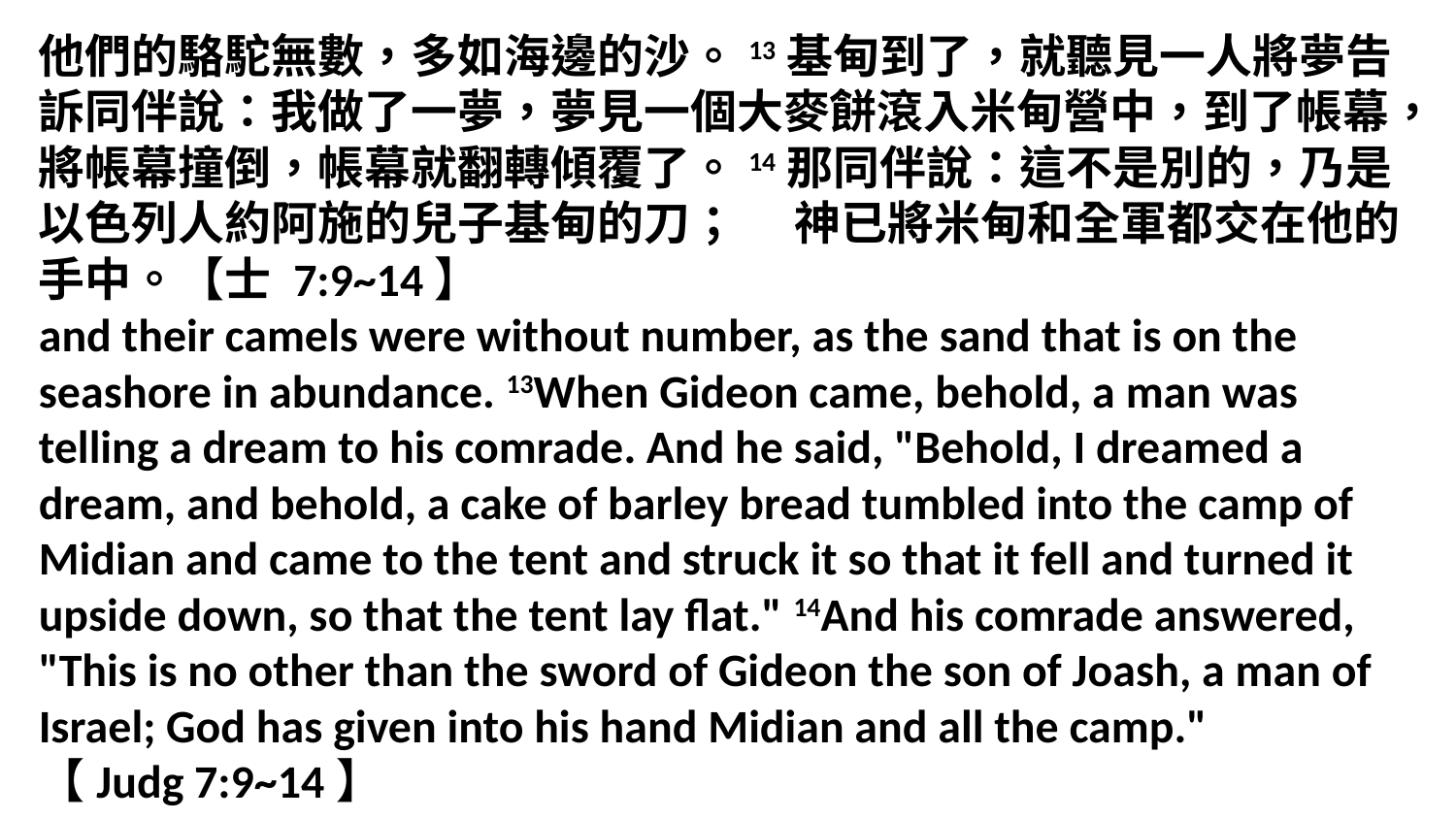

他們的駱駝無數，多如海邊的沙。13基甸到了，就聽見一人將夢告訴同伴說：我做了一夢，夢見一個大麥餅滾入米甸營中，到了帳幕，將帳幕撞倒，帳幕就翻轉傾覆了。14那同伴說：這不是別的，乃是以色列人約阿施的兒子基甸的刀；　 神已將米甸和全軍都交在他的手中。【士 7:9~14】
and their camels were without number, as the sand that is on the seashore in abundance. 13When Gideon came, behold, a man was telling a dream to his comrade. And he said, "Behold, I dreamed a dream, and behold, a cake of barley bread tumbled into the camp of Midian and came to the tent and struck it so that it fell and turned it upside down, so that the tent lay flat." 14And his comrade answered, "This is no other than the sword of Gideon the son of Joash, a man of Israel; God has given into his hand Midian and all the camp."
【Judg 7:9~14】